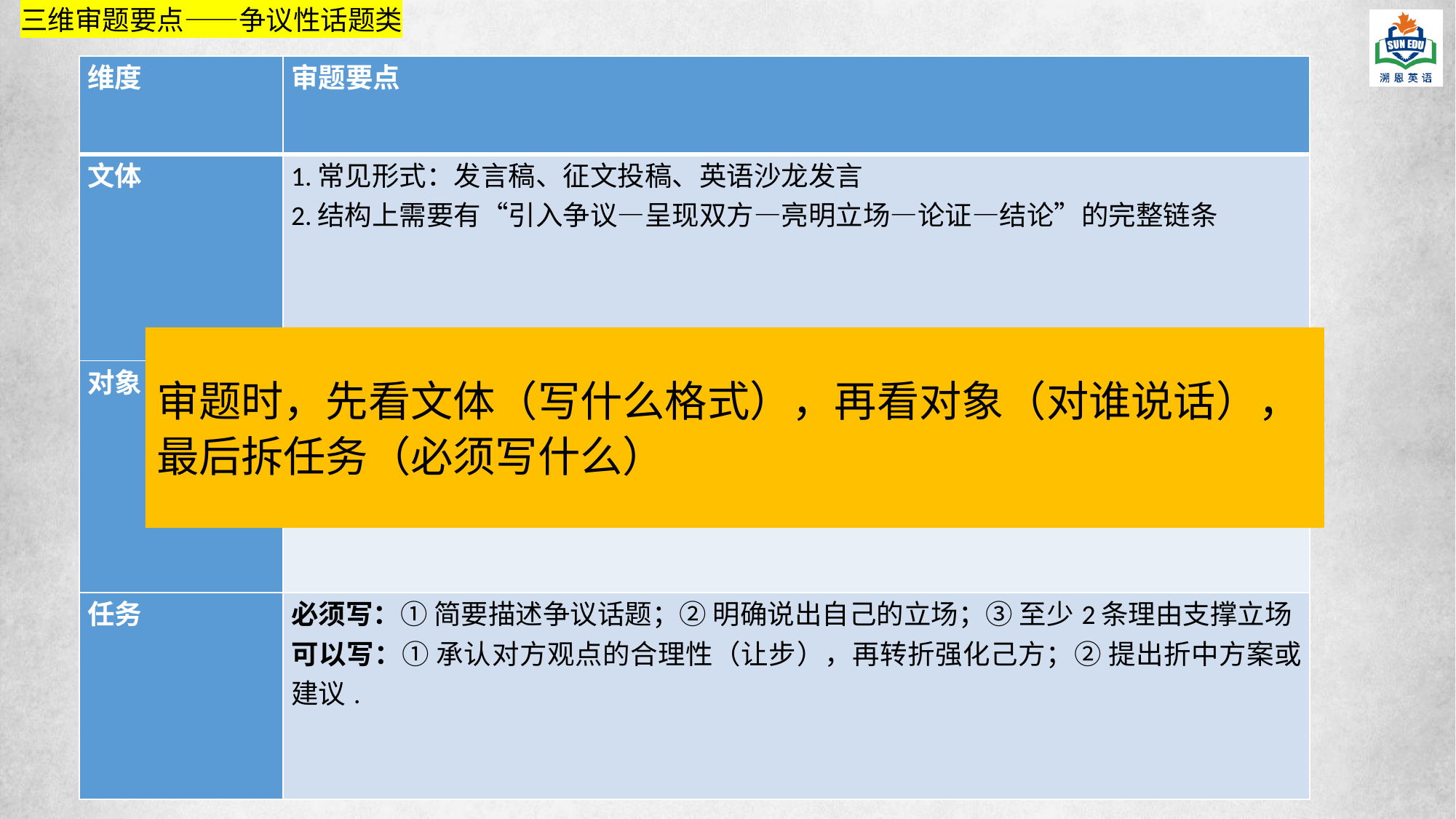

三维审题要点——争议性话题类
| 维度 | 审题要点 |
| --- | --- |
| 文体 | 1.常见形式：发言稿、征文投稿、英语沙龙发言 2.结构上需要有“引入争议—呈现双方—亮明立场—论证—结论”的完整链条 |
| 对象 | 听众/读者可能是同学、老师、校报读者 → 需要平衡亲切感与说服力 |
| 任务 | 必须写：① 简要描述争议话题；② 明确说出自己的立场；③ 至少2条理由支撑立场 可以写：① 承认对方观点的合理性（让步），再转折强化己方；② 提出折中方案或建议. |
审题时，先看文体（写什么格式），再看对象（对谁说话），最后拆任务（必须写什么）